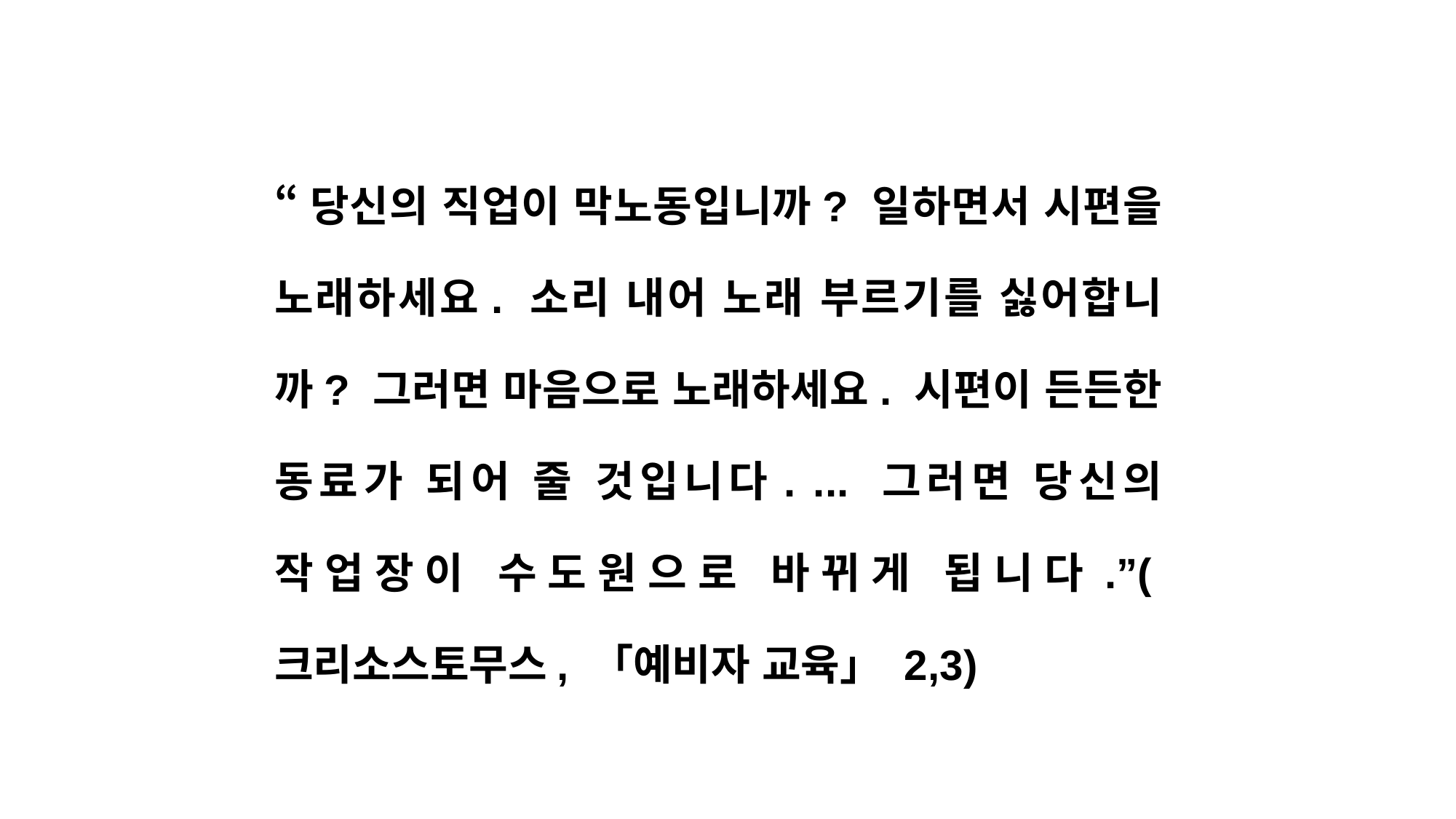

“당신의 직업이 막노동입니까? 일하면서 시편을 노래하세요. 소리 내어 노래 부르기를 싫어합니까? 그러면 마음으로 노래하세요. 시편이 든든한 동료가 되어 줄 것입니다. ... 그러면 당신의 작업장이 수도원으로 바뀌게 됩니다.”(크리소스토무스, 「예비자 교육」 2,3)